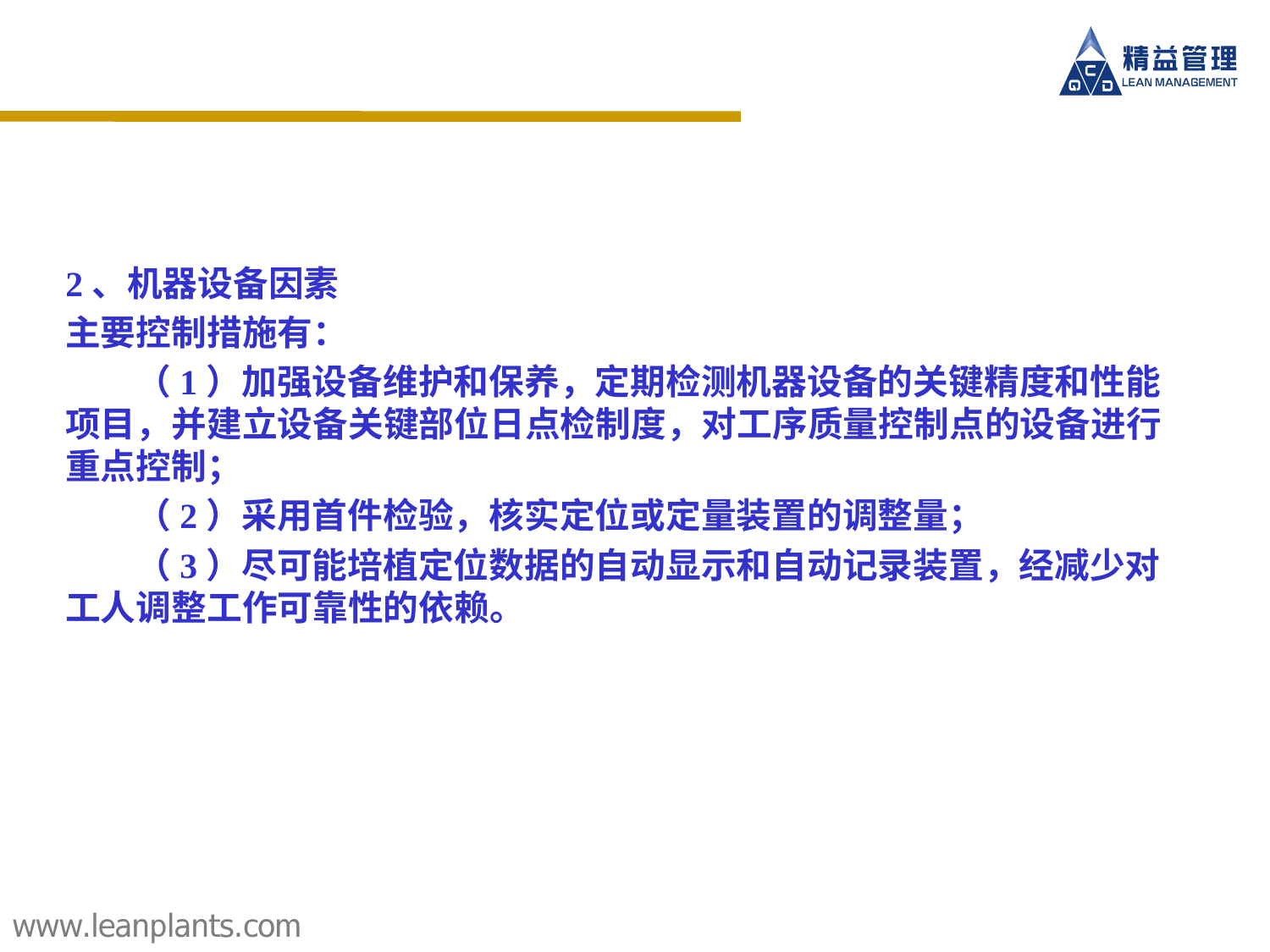

2、机器设备因素
主要控制措施有：
　　（1）加强设备维护和保养，定期检测机器设备的关键精度和性能项目，并建立设备关键部位日点检制度，对工序质量控制点的设备进行重点控制；
　　（2）采用首件检验，核实定位或定量装置的调整量；
　　（3）尽可能培植定位数据的自动显示和自动记录装置，经减少对工人调整工作可靠性的依赖。